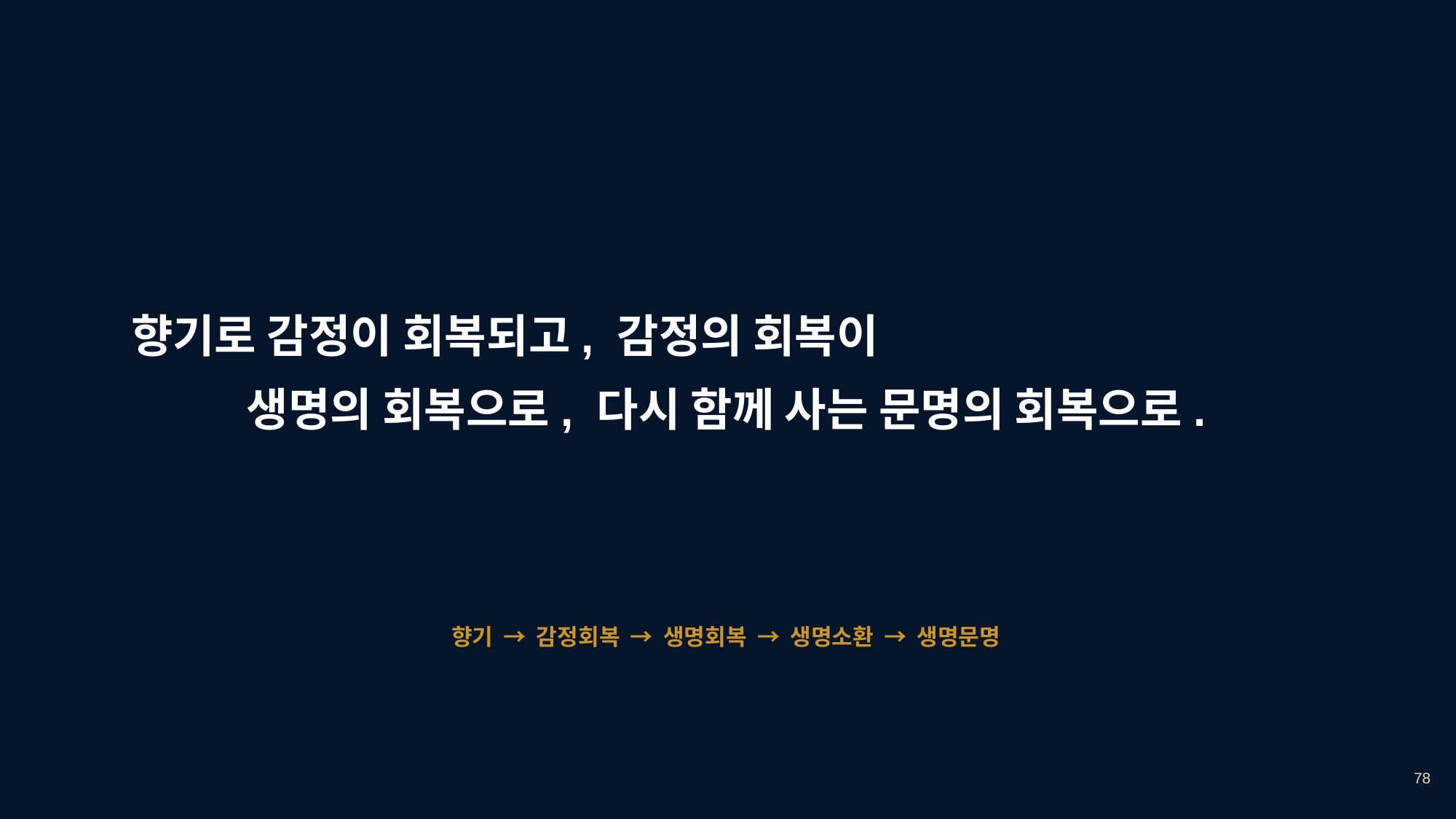

향기로 감정이 회복되고, 감정의 회복이
생명의 회복으로, 다시 함께 사는 문명의 회복으로.
향기  →  감정회복  →  생명회복  →  생명소환  →  생명문명
78